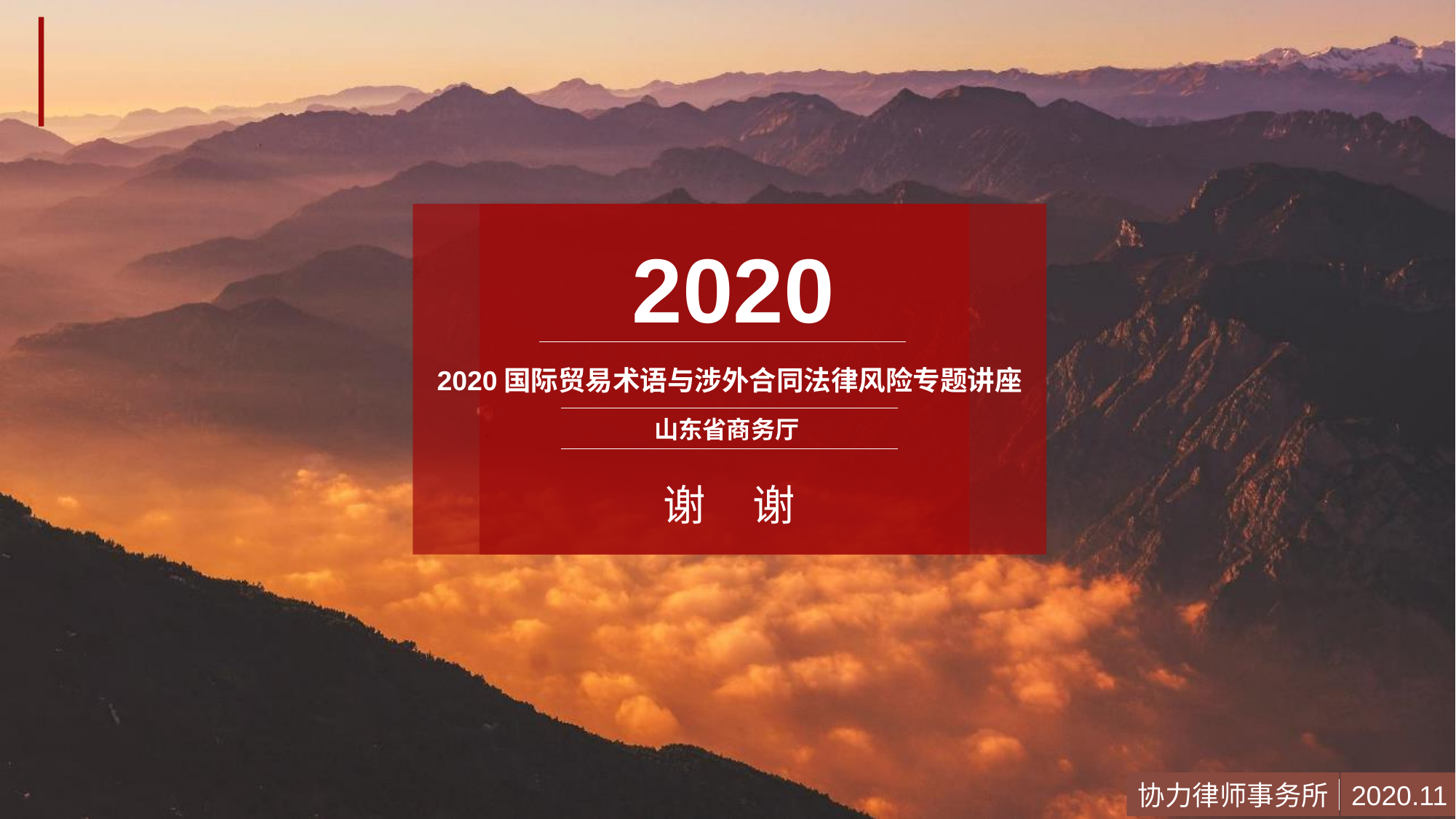

2020
2020国际贸易术语与涉外合同法律风险专题讲座
山东省商务厅
谢     谢

协力律师事务所
2020.11